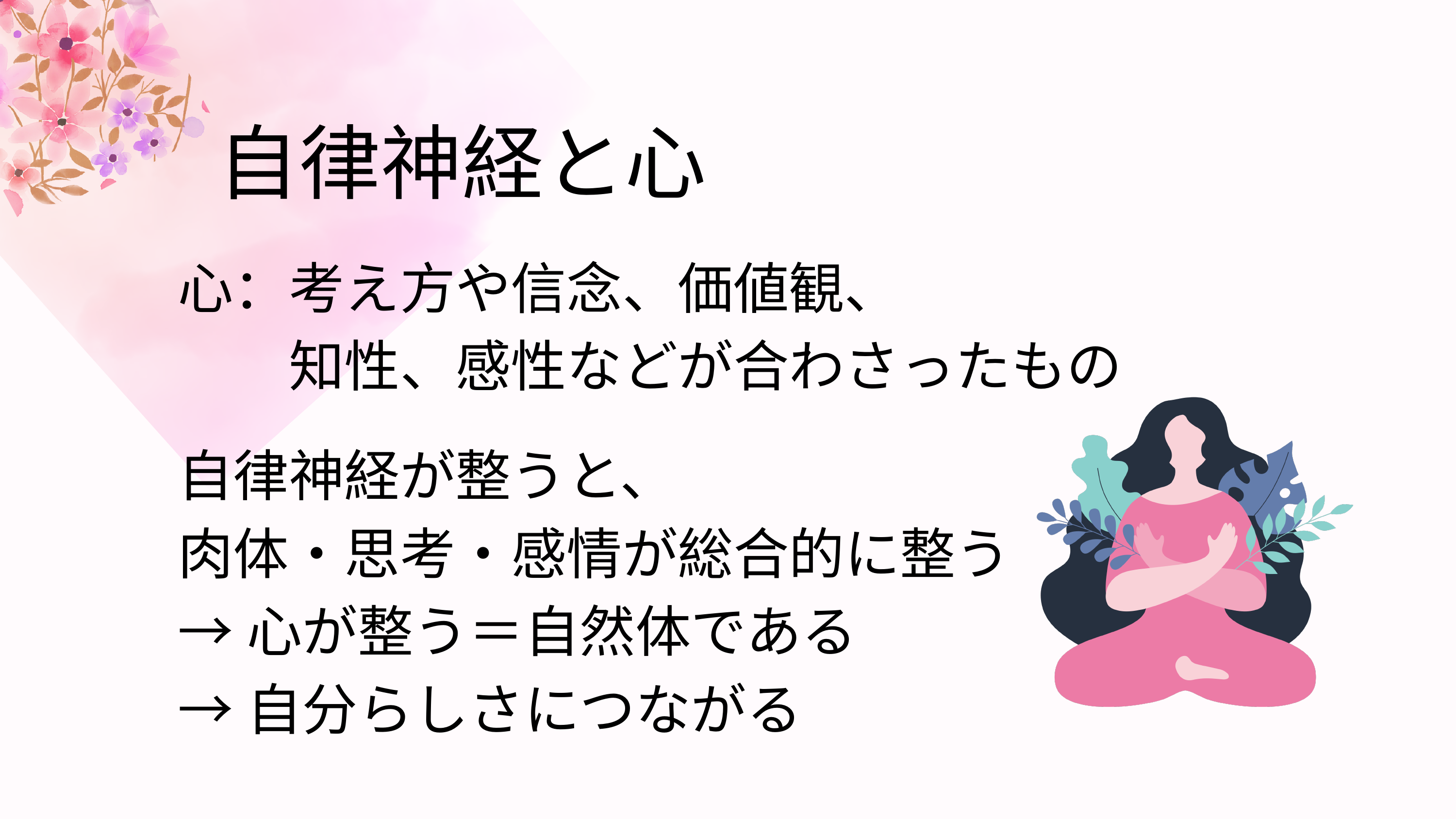

自律神経と心
心：考え方や信念、価値観、
　　知性、感性などが合わさったもの

自律神経が整うと、
肉体・思考・感情が総合的に整う
→心が整う＝自然体である
→自分らしさにつながる